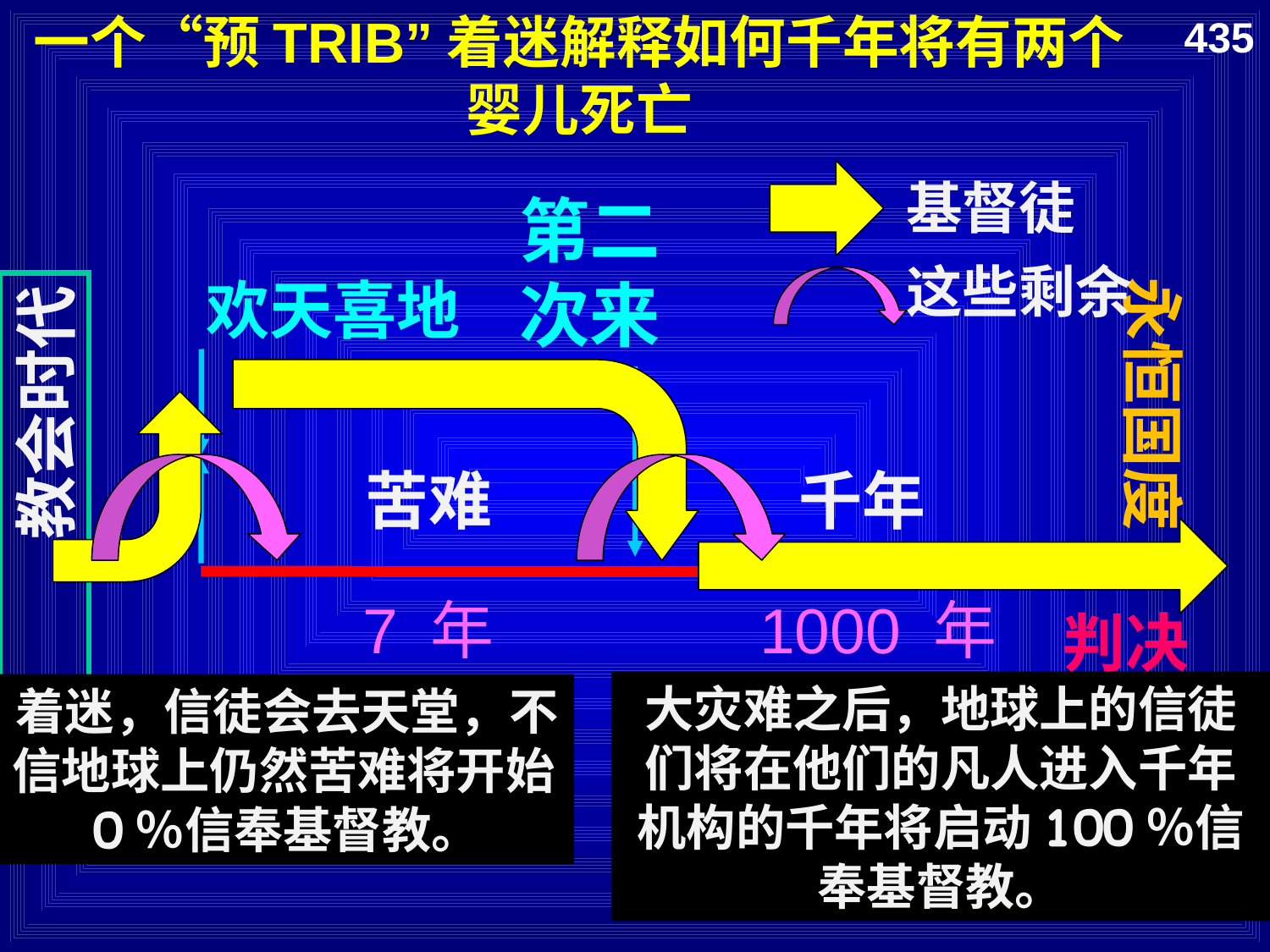

一个“预TRIB”着迷解释如何千年将有两个婴儿死亡
435

基督徒
第二次来

这些剩余
欢天喜地

教会时代

苦难
千年

永恒国度

7 年
1000 年
判决
大灾难之后，地球上的信徒们将在他们的凡人进入千年机构的千年将启动100％信奉基督教。
着迷，信徒会去天堂，不信地球上仍然苦难将开始0％信奉基督教。